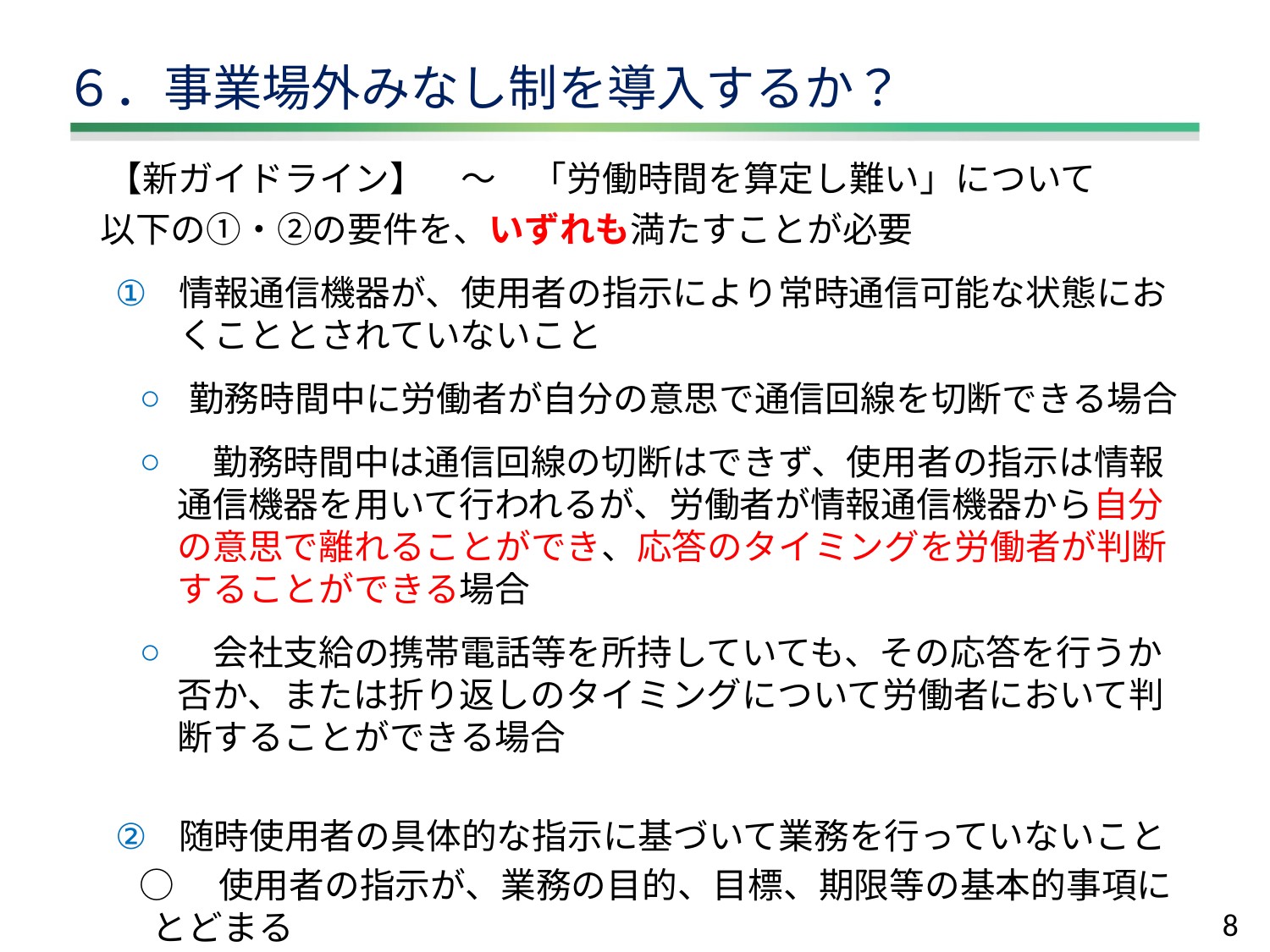

# ６．事業場外みなし制を導入するか？
　【新ガイドライン】　～　「労働時間を算定し難い」について
　以下の①・②の要件を、いずれも満たすことが必要
情報通信機器が、使用者の指示により常時通信可能な状態におくこととされていないこと
勤務時間中に労働者が自分の意思で通信回線を切断できる場合
　勤務時間中は通信回線の切断はできず、使用者の指示は情報通信機器を用いて行われるが、労働者が情報通信機器から自分の意思で離れることができ、応答のタイミングを労働者が判断することができる場合
　会社支給の携帯電話等を所持していても、その応答を行うか否か、または折り返しのタイミングについて労働者において判断することができる場合

随時使用者の具体的な指示に基づいて業務を行っていないこと
○　使用者の指示が、業務の目的、目標、期限等の基本的事項にとどまる
×　１日のスケジュール（作業内容とそれを行う時間等）を予め取り決めるなど作業量や作業の時期、方法等を具体的に特定する

8